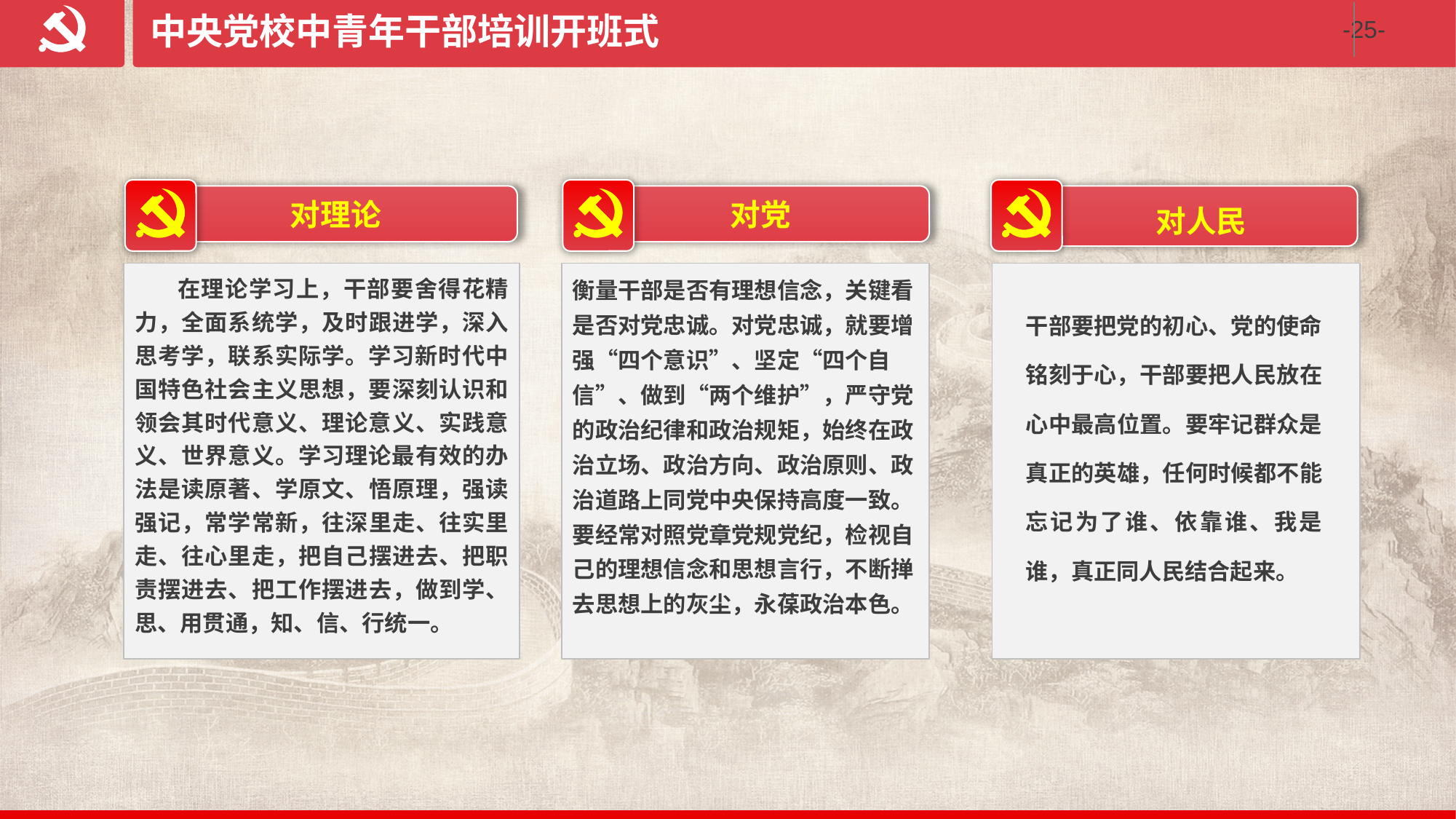

中央党校中青年干部培训开班式

对理论
对党

对人民
      在理论学习上，干部要舍得花精力，全面系统学，及时跟进学，深入思考学，联系实际学。学习新时代中国特色社会主义思想，要深刻认识和领会其时代意义、理论意义、实践意义、世界意义。学习理论最有效的办法是读原著、学原文、悟原理，强读强记，常学常新，往深里走、往实里走、往心里走，把自己摆进去、把职责摆进去、把工作摆进去，做到学、思、用贯通，知、信、行统一。
衡量干部是否有理想信念，关键看是否对党忠诚。对党忠诚，就要增强“四个意识”、坚定“四个自信”、做到“两个维护”，严守党的政治纪律和政治规矩，始终在政治立场、政治方向、政治原则、政治道路上同党中央保持高度一致。要经常对照党章党规党纪，检视自己的理想信念和思想言行，不断掸去思想上的灰尘，永葆政治本色。

干部要把党的初心、党的使命铭刻于心，干部要把人民放在心中最高位置。要牢记群众是真正的英雄，任何时候都不能忘记为了谁、依靠谁、我是谁，真正同人民结合起来。